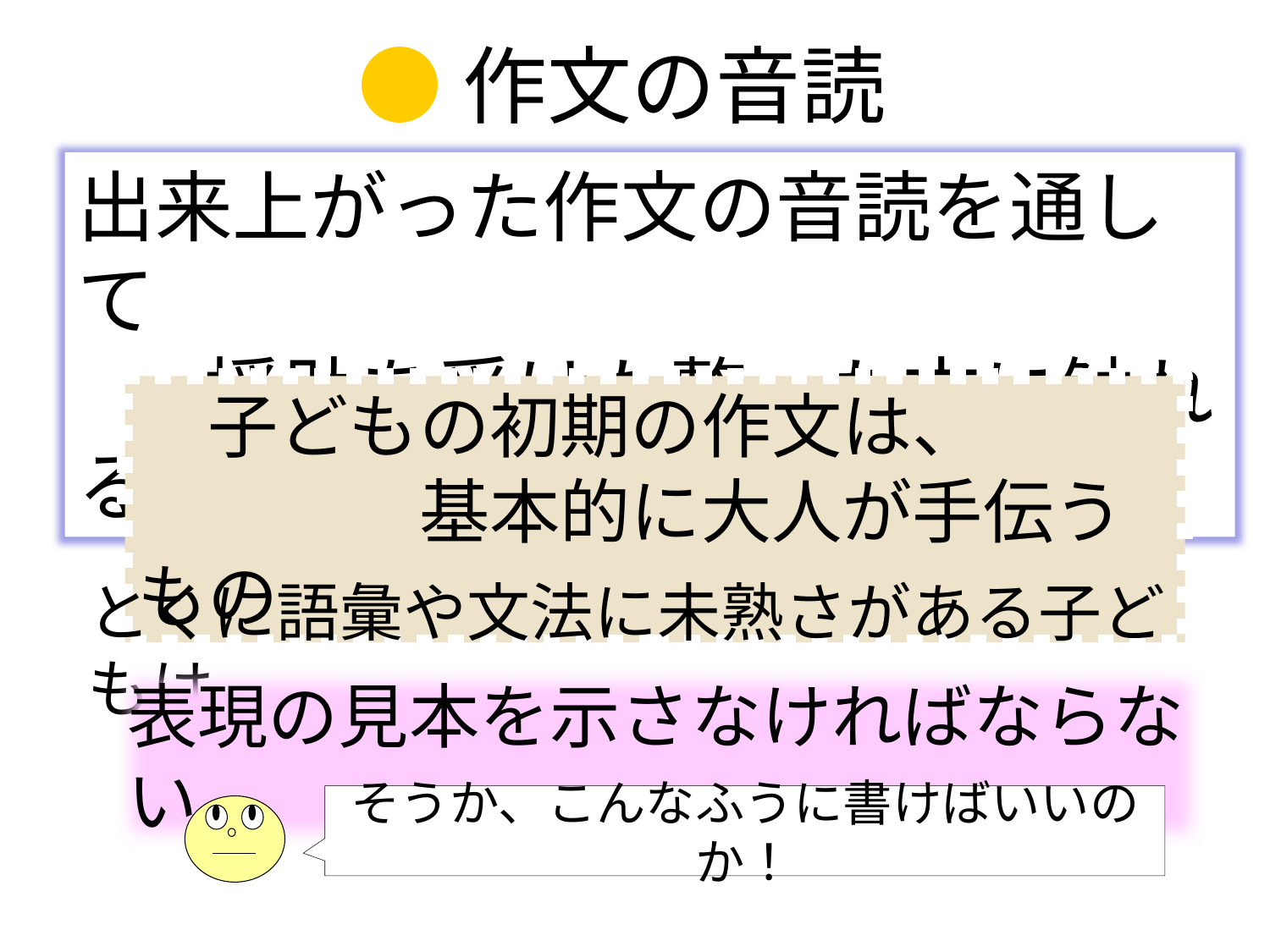

●作文の音読
出来上がった作文の音読を通して
　　援助を受けた整った文に触れる
　子どもの初期の作文は、
　　　　基本的に大人が手伝うもの
とくに語彙や文法に未熟さがある子どもは
表現の見本を示さなければならない
そうか、こんなふうに書けばいいのか！